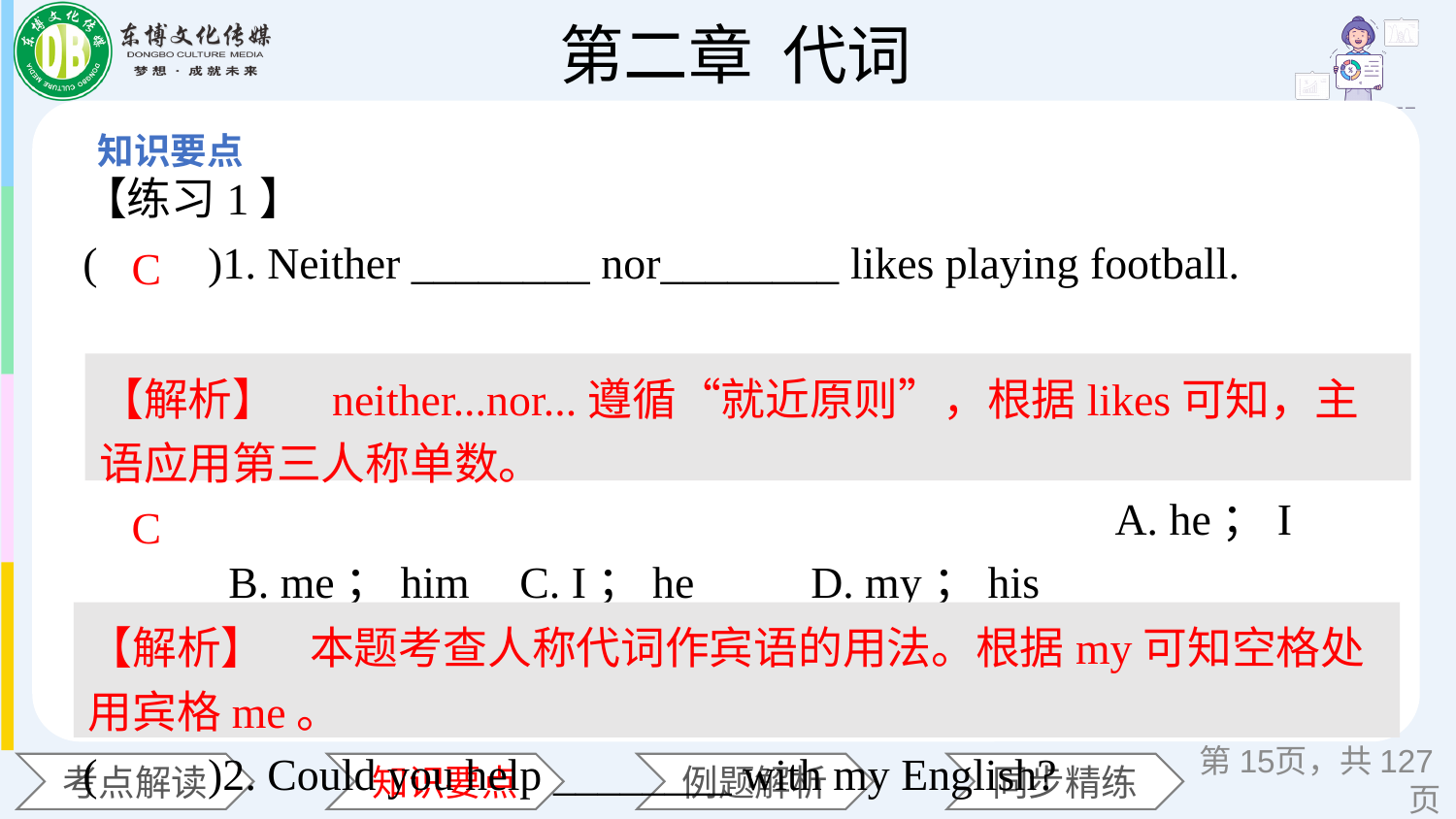

【练习1】
(　　)1. Neither ________ nor________ likes playing football.　　　　　　　　　　　　　　　　　　　　　　　　　　　　　　　　　　　　　　　　　　　　　　　　　　　　　　　　　　　　　　　　　　　　　　　　　　　　　　　　　　　　　　　　　　　　　　　　　　　　　　　　　　　　　　　　　A. he；I    	B. me；him    	C. I；he    	D. my；his

(　　)2. Could you help ________ with my English?
A. him    	B. her    	C. me    	D. them

C
【解析】　neither...nor...遵循“就近原则”，根据likes可知，主语应用第三人称单数。
C
【解析】　本题考查人称代词作宾语的用法。根据my可知空格处用宾格me。
第15页，共127页